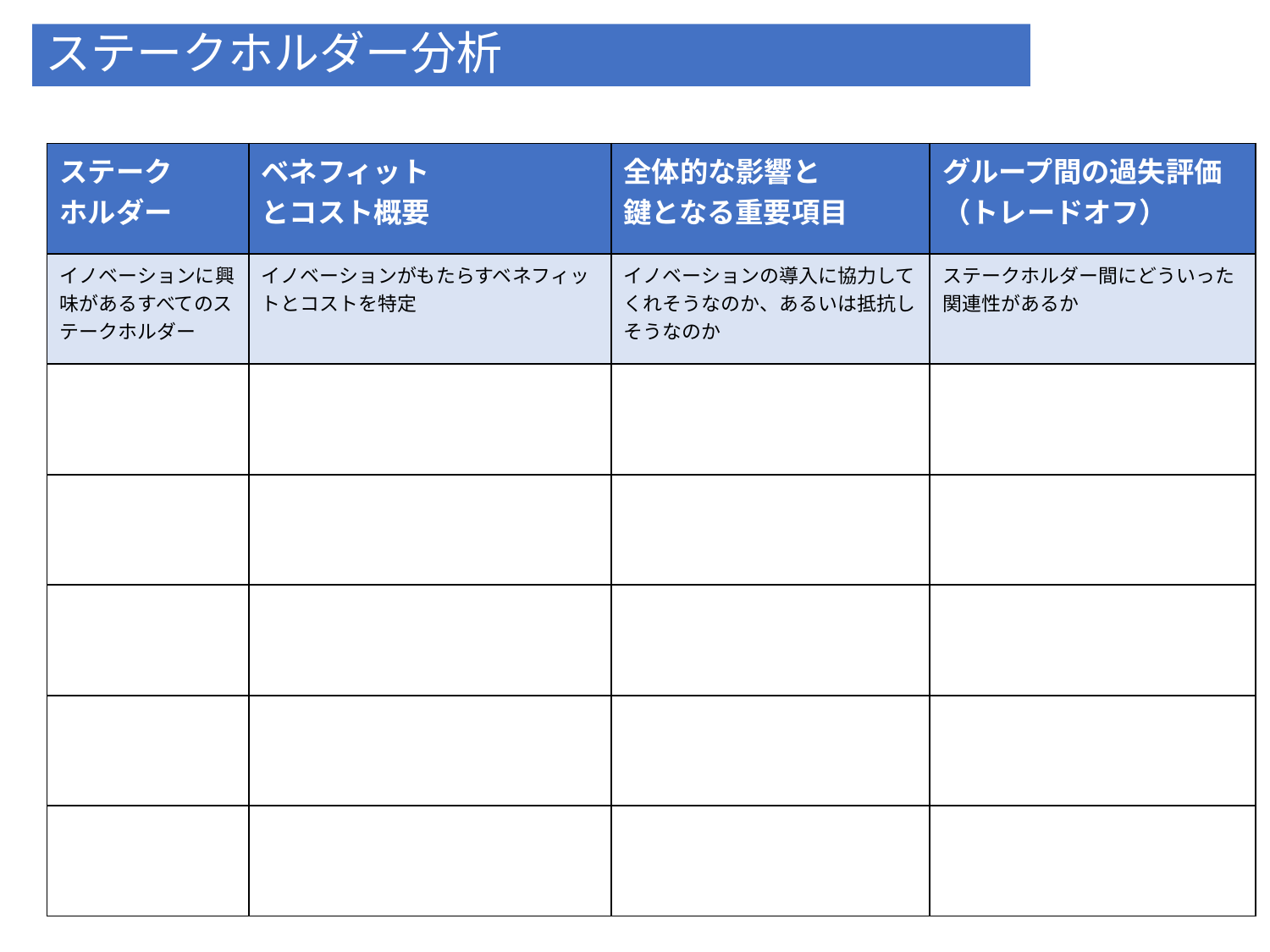

# ステークホルダー分析
| ステーク ホルダー | ベネフィット とコスト概要 | 全体的な影響と 鍵となる重要項目 | グループ間の過失評価（トレードオフ） |
| --- | --- | --- | --- |
| イノベーションに興味があるすべてのステークホルダー | イノベーションがもたらすベネフィットとコストを特定 | イノベーションの導入に協力してくれそうなのか、あるいは抵抗しそうなのか | ステークホルダー間にどういった関連性があるか |
|  |  |  |  |
|  |  |  |  |
|  |  |  |  |
|  |  |  |  |
|  |  |  |  |